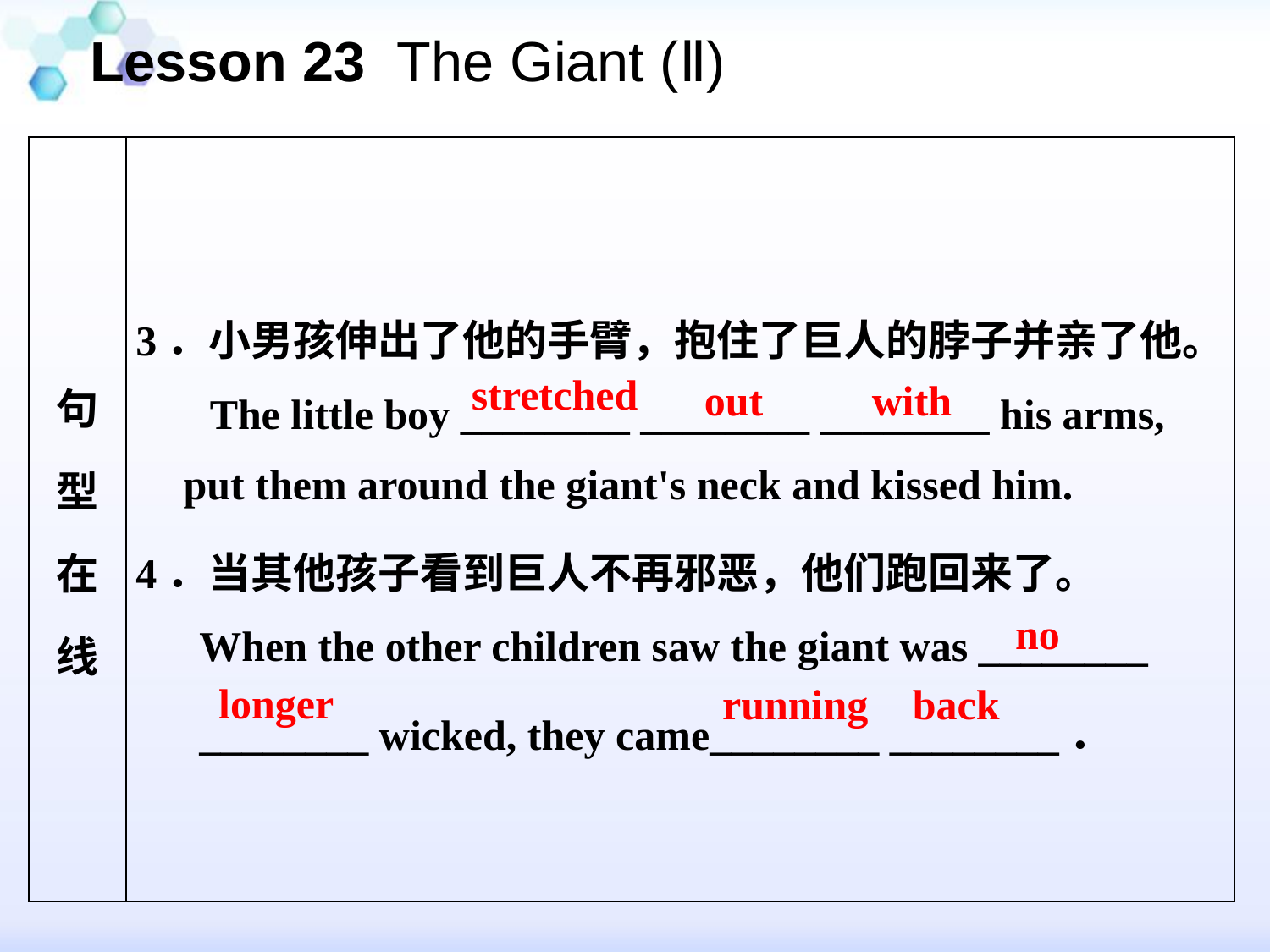

Lesson 23  The Giant (Ⅱ)
#
| 句 型 在 线 | 3．小男孩伸出了他的手臂，抱住了巨人的脖子并亲了他。 The little boy \_\_\_\_\_\_\_\_ \_\_\_\_\_\_\_\_ \_\_\_\_\_\_\_\_ his arms, put them around the giant's neck and kissed him. 4．当其他孩子看到巨人不再邪恶，他们跑回来了。 When the other children saw the giant was \_\_\_\_\_\_\_\_ \_\_\_\_\_\_\_\_ wicked, they came\_\_\_\_\_\_\_\_ \_\_\_\_\_\_\_\_． |
| --- | --- |
stretched
out
with
no
longer
running
back